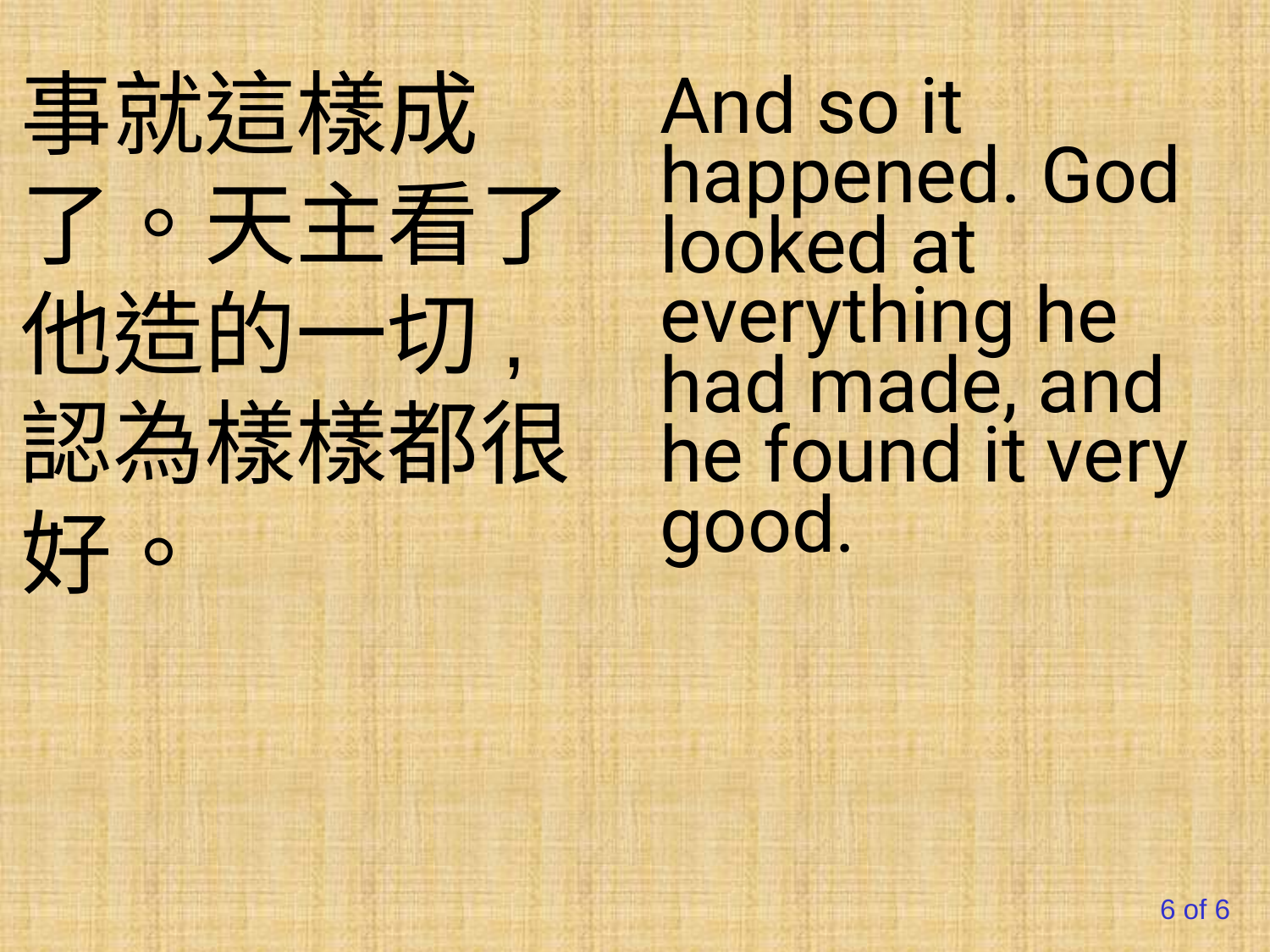

事就這樣成了。天主看了他造的一切,認為樣樣都很好。
And so it happened. God looked at everything he had made, and he found it very good.
6 of 6